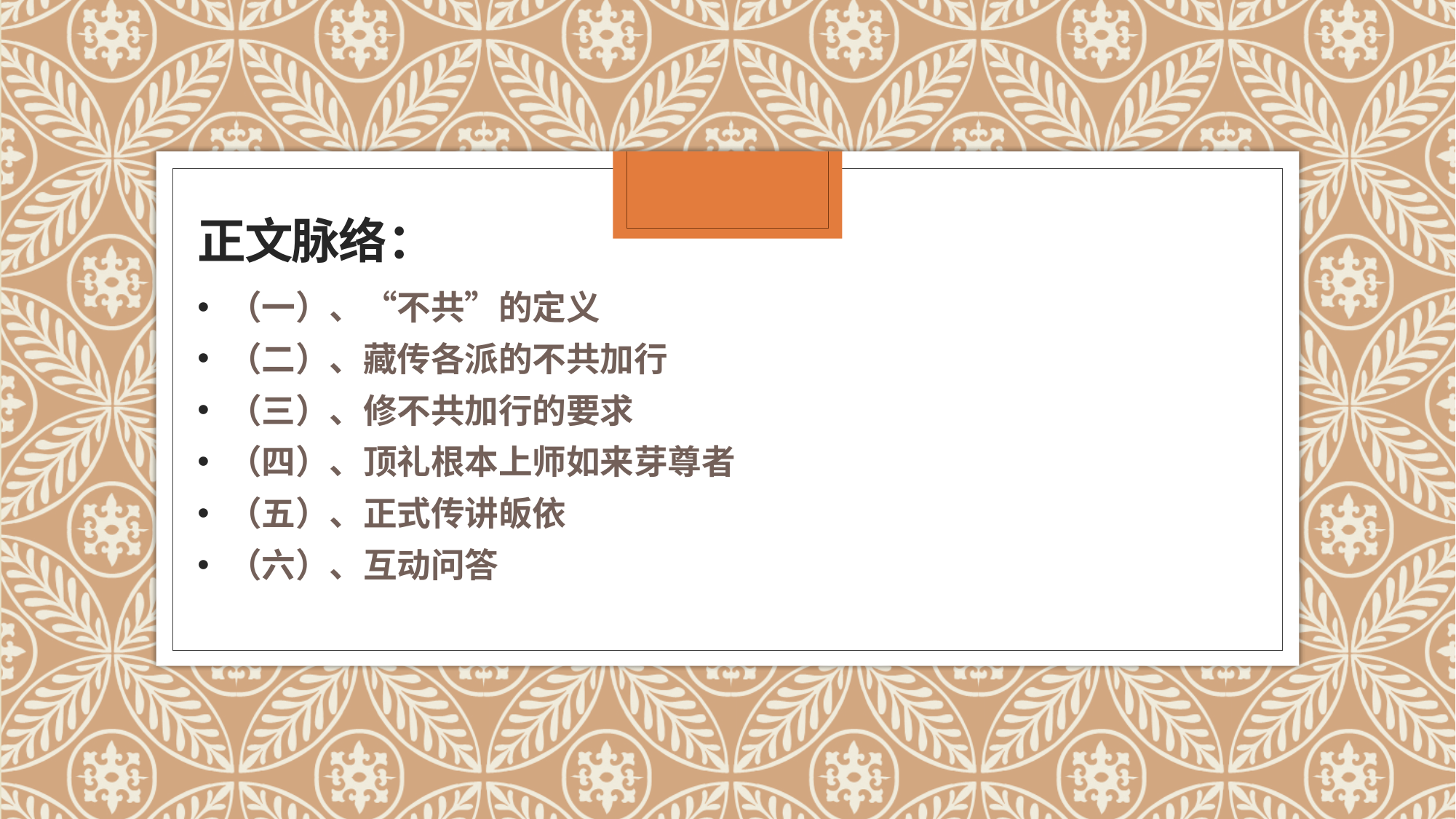

# 正文脉络：
（一）、“不共”的定义
（二）、藏传各派的不共加行
（三）、修不共加行的要求
（四）、顶礼根本上师如来芽尊者
（五）、正式传讲皈依
（六）、互动问答